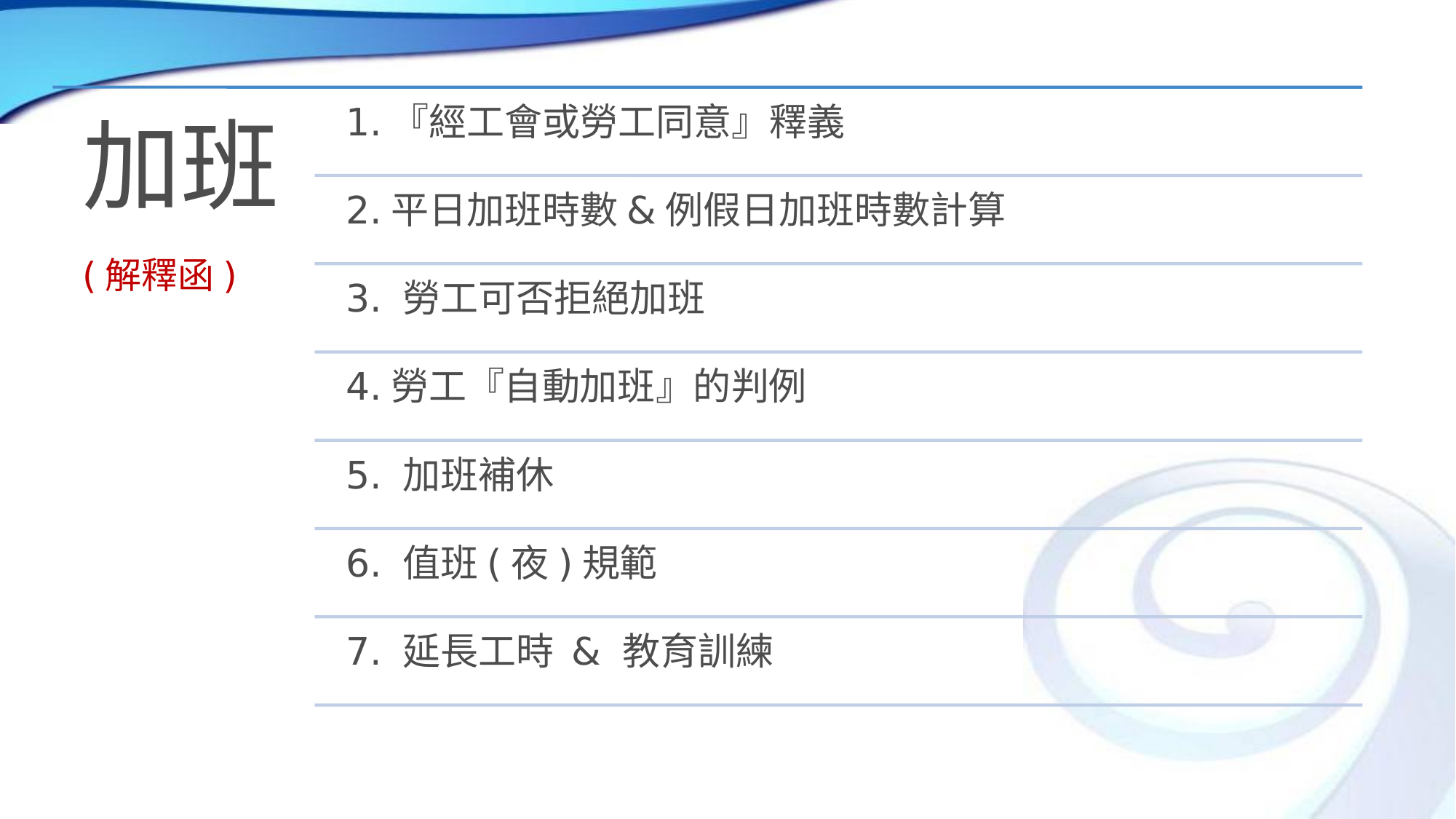

加班
(解釋函)
1.『經工會或勞工同意』釋義
2.平日加班時數&例假日加班時數計算
3. 勞工可否拒絕加班
4.勞工『自動加班』的判例
5. 加班補休
6. 值班(夜)規範
7. 延長工時 & 教育訓練